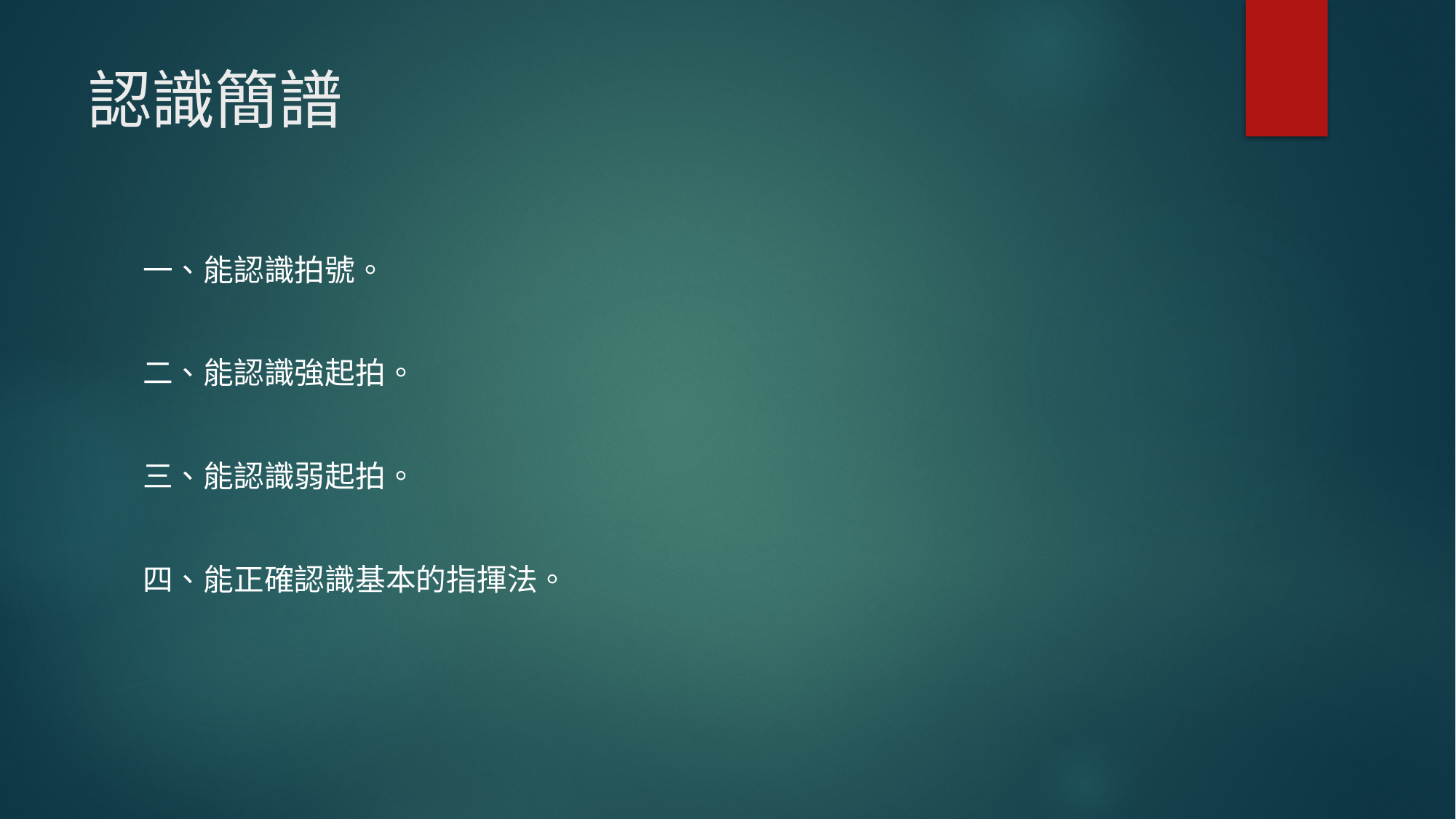

# 認識簡譜
一、能認識拍號。

二、能認識強起拍。

三、能認識弱起拍。

四、能正確認識基本的指揮法。